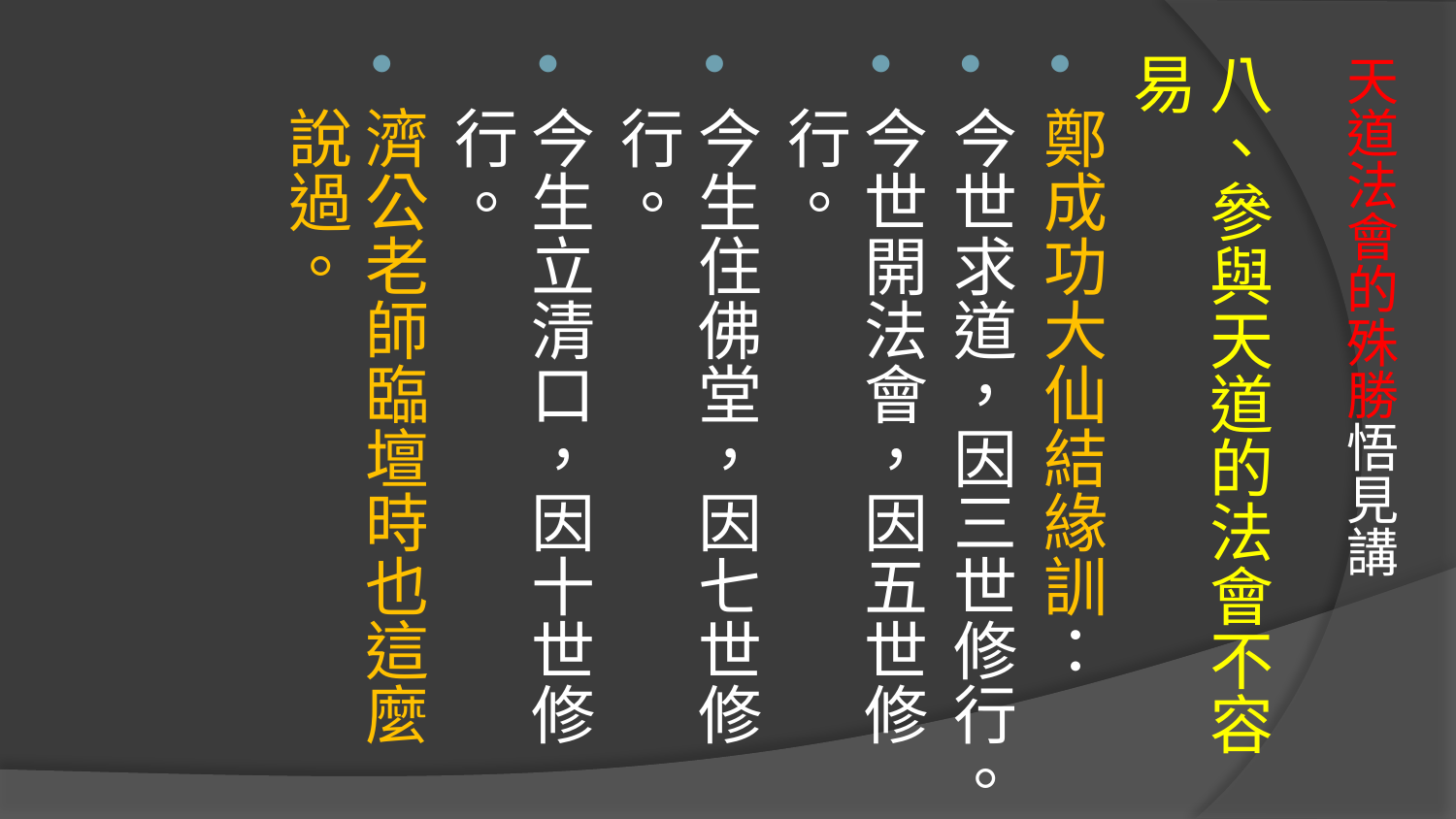

八、參與天道的法會不容易
鄭成功大仙結緣訓：
今世求道，因三世修行。
今世開法會，因五世修行。
今生住佛堂，因七世修行。
今生立清口，因十世修行。
濟公老師臨壇時也這麼說過。

# 天道法會的殊勝悟見講